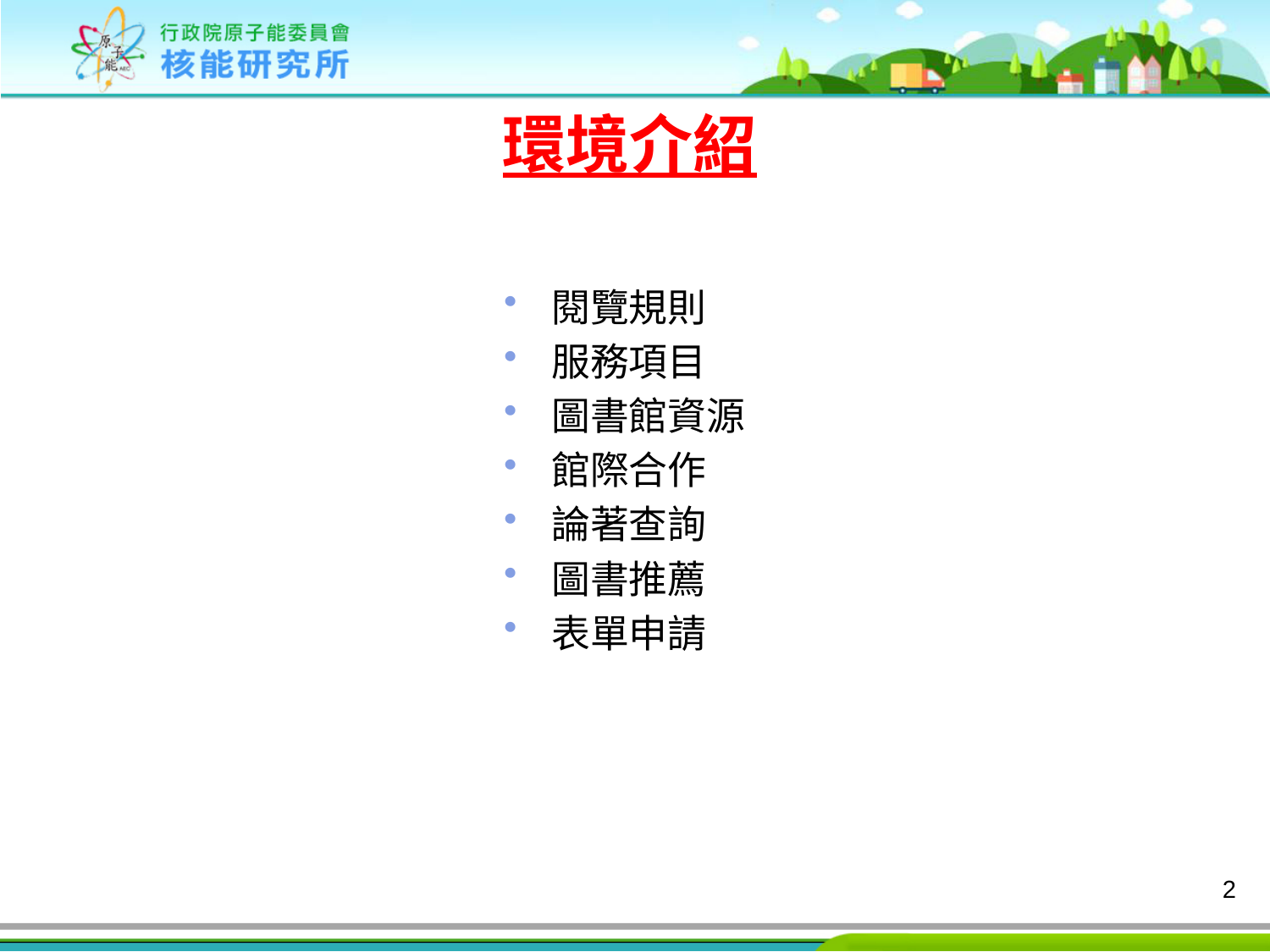

# 環境介紹
閱覽規則
服務項目
圖書館資源
館際合作
論著查詢
圖書推薦
表單申請
2